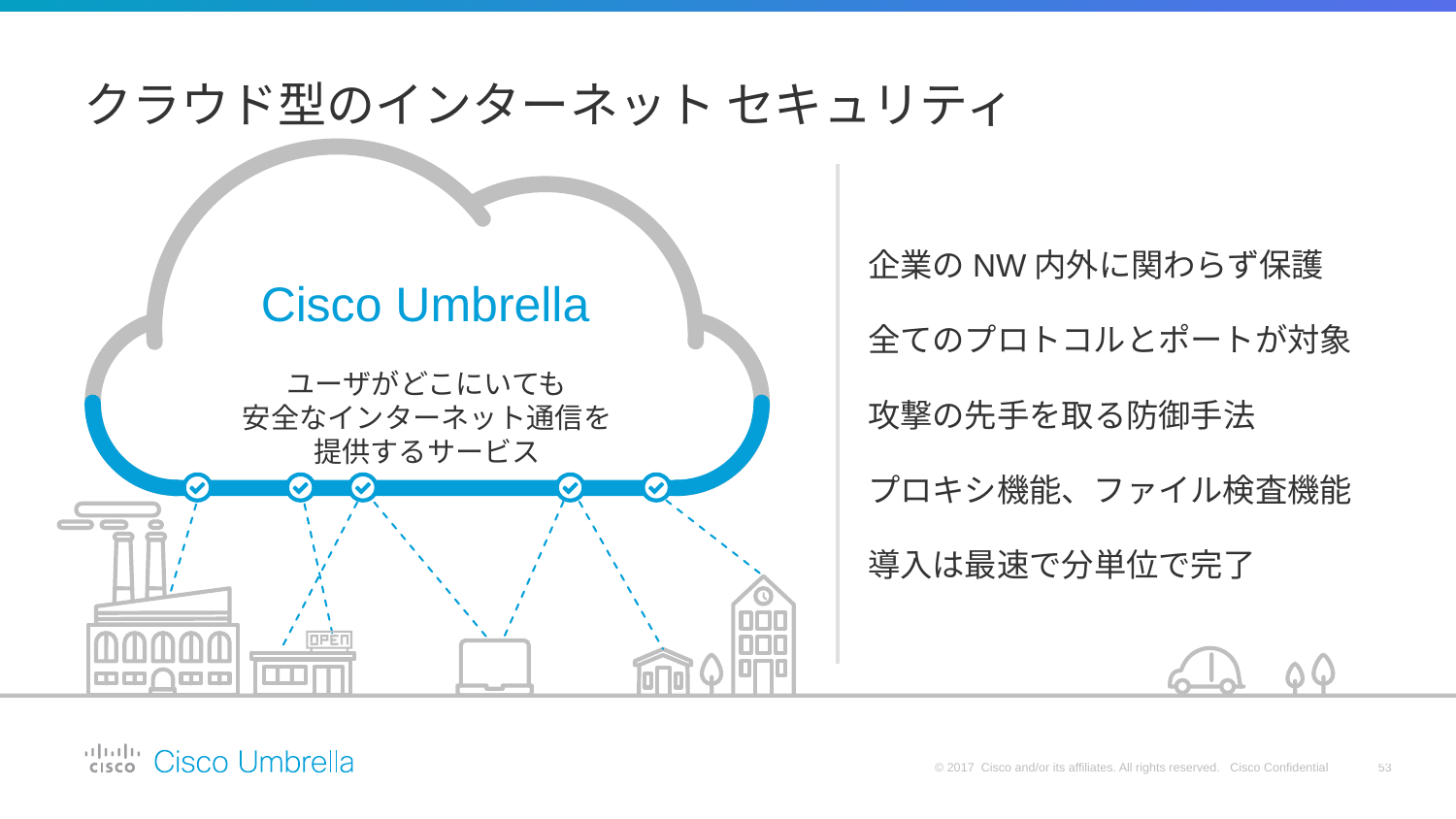

# クラウド型のインターネット セキュリティ

企業のNW内外に関わらず保護
全てのプロトコルとポートが対象
攻撃の先手を取る防御手法
プロキシ機能、ファイル検査機能
導入は最速で分単位で完了
Cisco Umbrella
ユーザがどこにいても
安全なインターネット通信を
提供するサービス